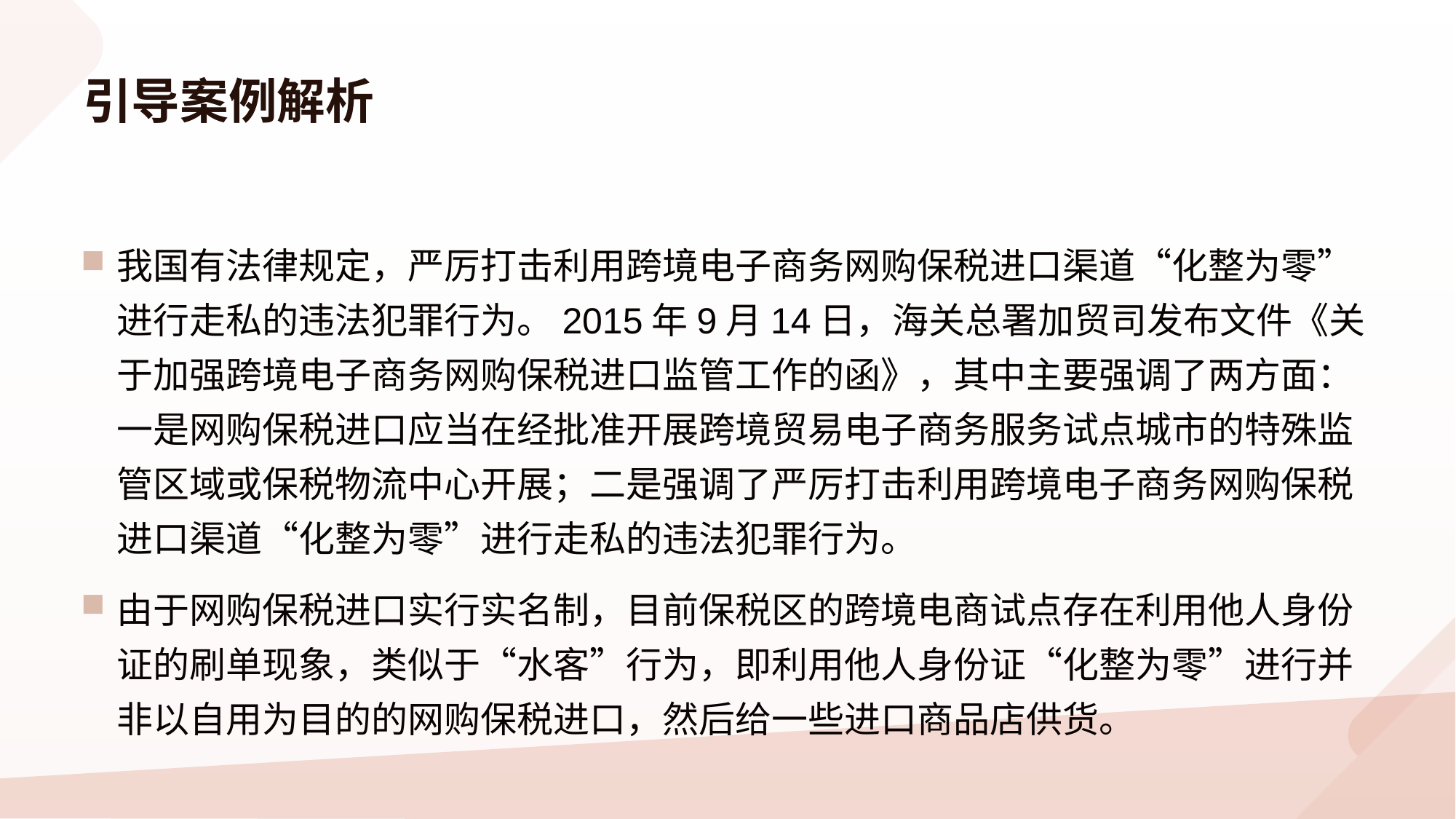

# 引导案例解析
我国有法律规定，严厉打击利用跨境电子商务网购保税进口渠道“化整为零”进行走私的违法犯罪行为。2015年9月14日，海关总署加贸司发布文件《关于加强跨境电子商务网购保税进口监管工作的函》，其中主要强调了两方面：一是网购保税进口应当在经批准开展跨境贸易电子商务服务试点城市的特殊监管区域或保税物流中心开展；二是强调了严厉打击利用跨境电子商务网购保税进口渠道“化整为零”进行走私的违法犯罪行为。
由于网购保税进口实行实名制，目前保税区的跨境电商试点存在利用他人身份证的刷单现象，类似于“水客”行为，即利用他人身份证“化整为零”进行并非以自用为目的的网购保税进口，然后给一些进口商品店供货。